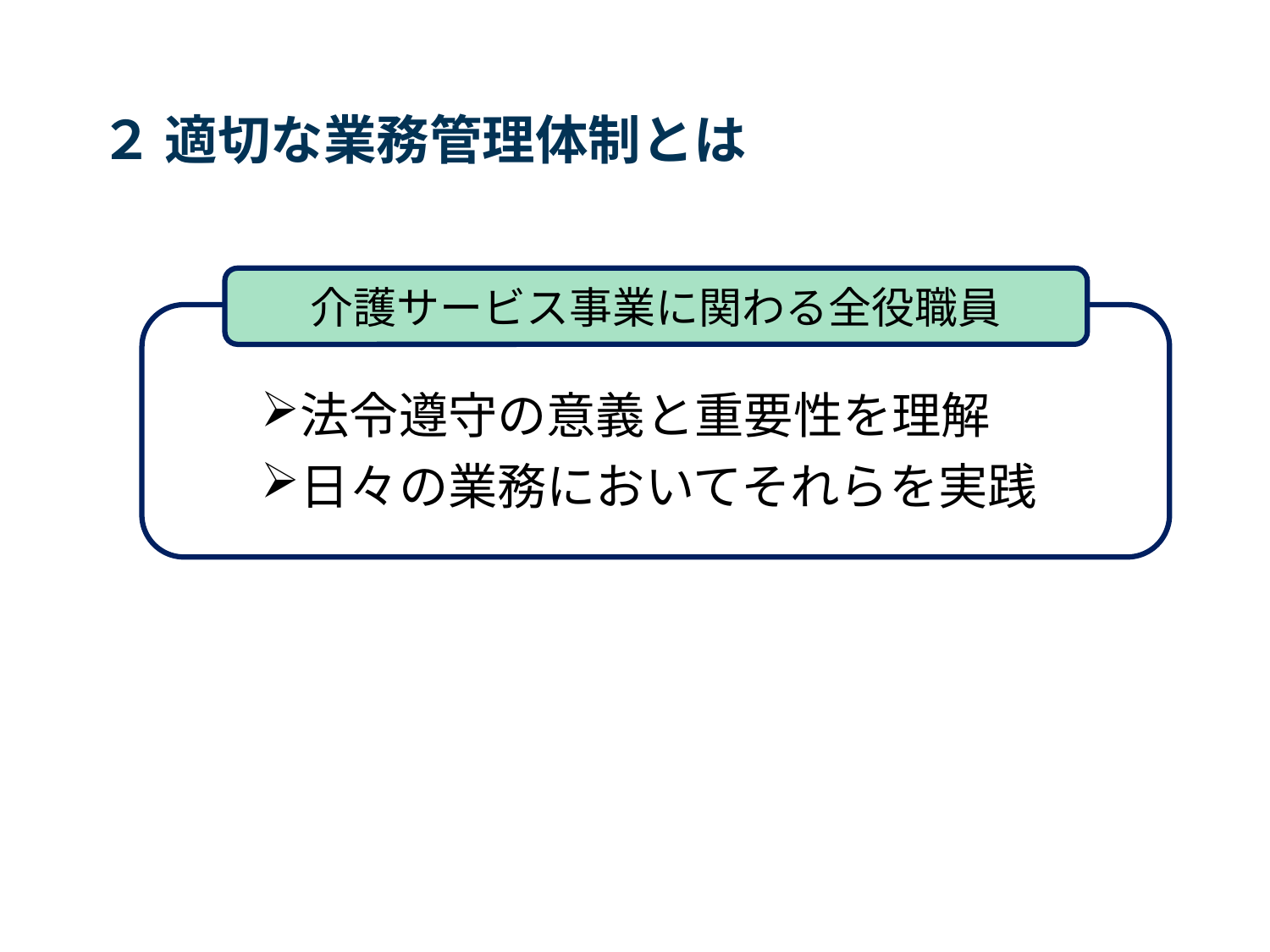

# ２ 適切な業務管理体制とは
介護サービス事業に関わる全役職員

法令遵守の意義と重要性を理解
日々の業務においてそれらを実践